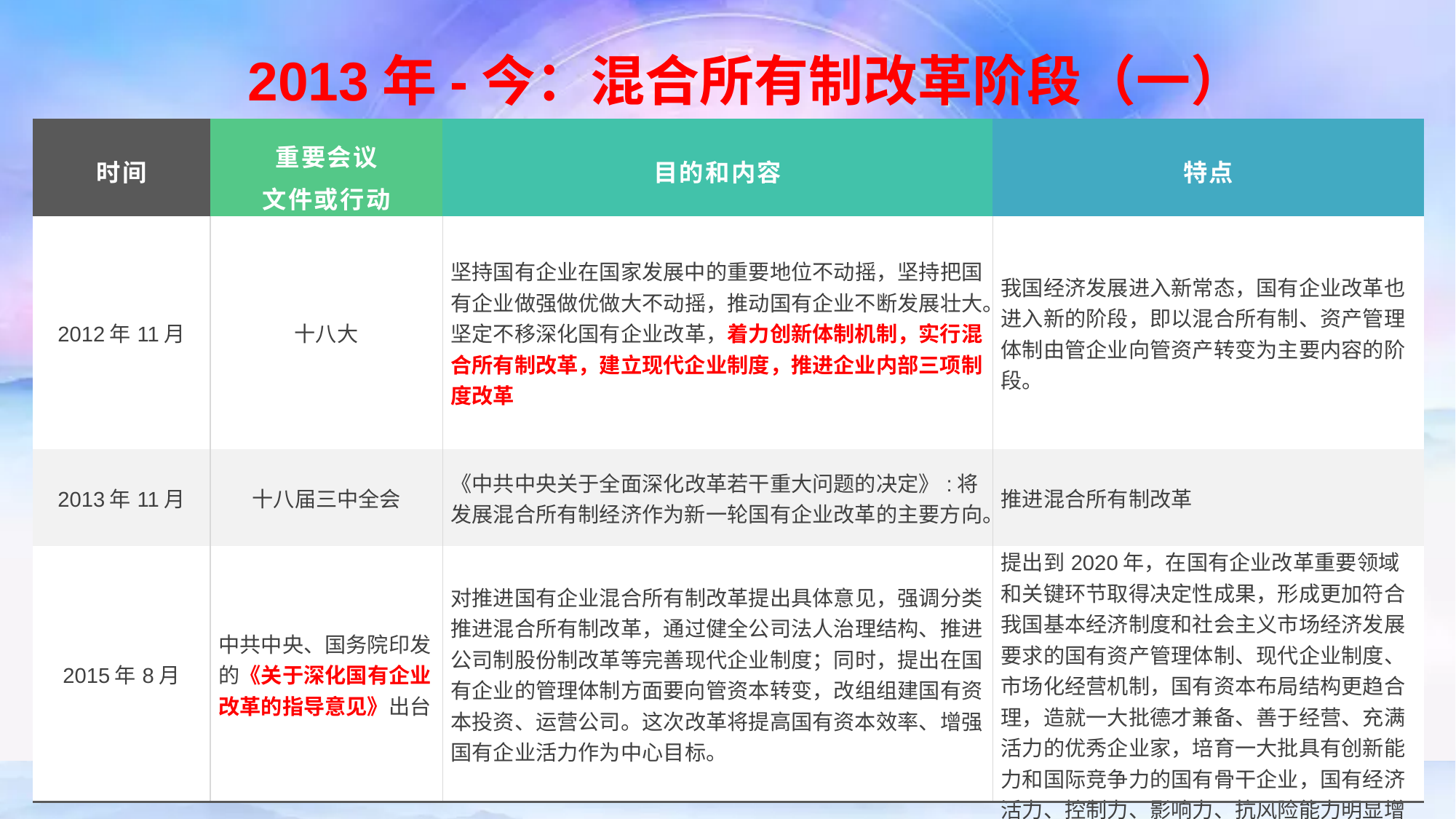

2013年-今：混合所有制改革阶段（一）

| 时间 | 重要会议 文件或行动 | 目的和内容 | 特点 |
| --- | --- | --- | --- |
| 2012年11月 | 十八大 | 坚持国有企业在国家发展中的重要地位不动摇，坚持把国有企业做强做优做大不动摇，推动国有企业不断发展壮大。坚定不移深化国有企业改革，着力创新体制机制，实行混合所有制改革，建立现代企业制度，推进企业内部三项制度改革 | 我国经济发展进入新常态，国有企业改革也进入新的阶段，即以混合所有制、资产管理体制由管企业向管资产转变为主要内容的阶段。 |
| 2013年11月 | 十八届三中全会 | 《中共中央关于全面深化改革若干重大问题的决定》:将发展混合所有制经济作为新一轮国有企业改革的主要方向。 | 推进混合所有制改革 |
| 2015年8月 | 中共中央、国务院印发的《关于深化国有企业改革的指导意见》出台 | 对推进国有企业混合所有制改革提出具体意见，强调分类推进混合所有制改革，通过健全公司法人治理结构、推进公司制股份制改革等完善现代企业制度；同时，提出在国有企业的管理体制方面要向管资本转变，改组组建国有资本投资、运营公司。这次改革将提高国有资本效率、增强国有企业活力作为中心目标。 | 提出到2020年，在国有企业改革重要领域和关键环节取得决定性成果，形成更加符合我国基本经济制度和社会主义市场经济发展要求的国有资产管理体制、现代企业制度、市场化经营机制，国有资本布局结构更趋合理，造就一大批德才兼备、善于经营、充满活力的优秀企业家，培育一大批具有创新能力和国际竞争力的国有骨干企业，国有经济活力、控制力、影响力、抗风险能力明显增强。 |
10